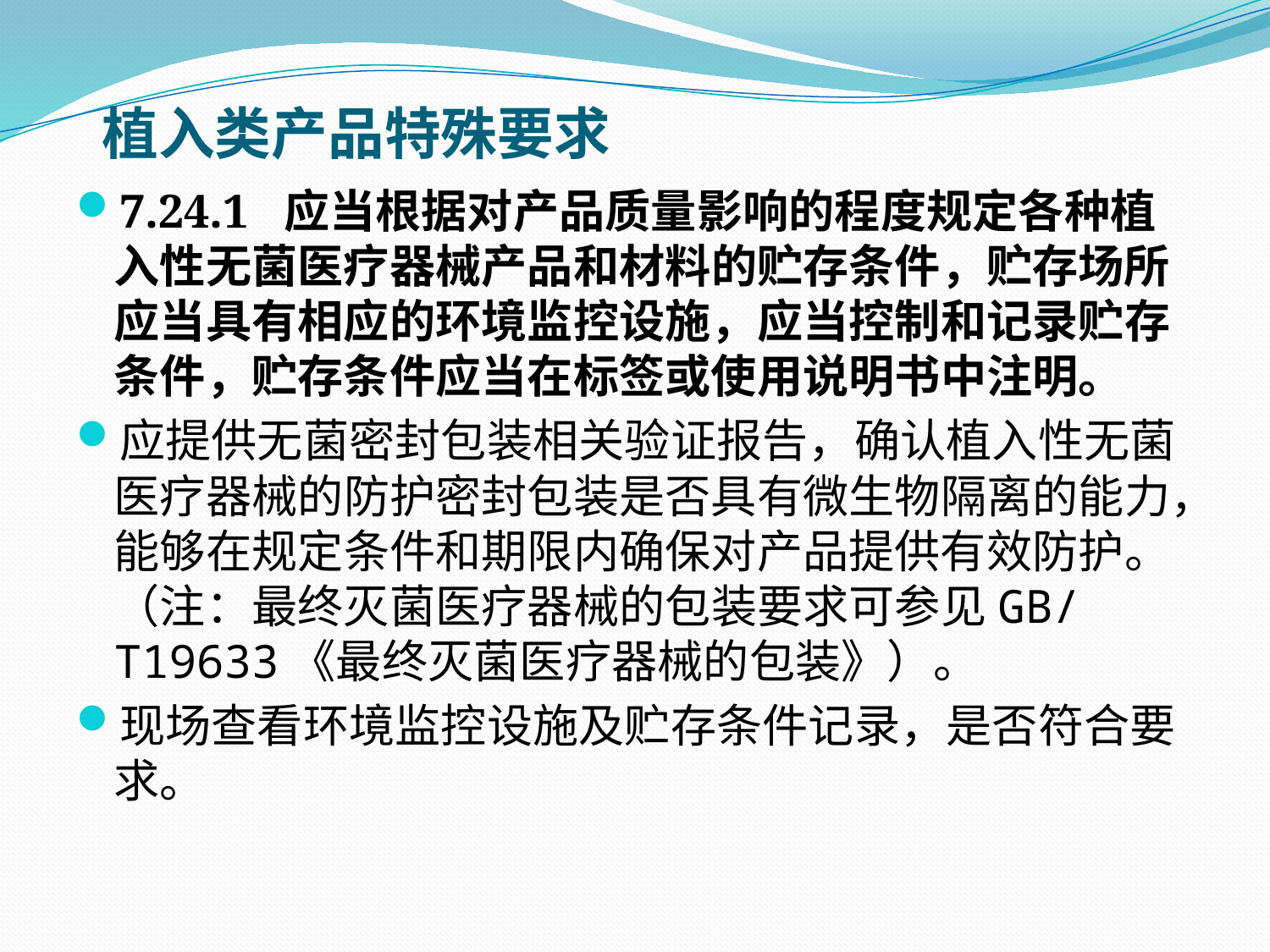

植入类产品特殊要求
7.24.1  应当根据对产品质量影响的程度规定各种植入性无菌医疗器械产品和材料的贮存条件，贮存场所应当具有相应的环境监控设施，应当控制和记录贮存条件，贮存条件应当在标签或使用说明书中注明。
应提供无菌密封包装相关验证报告，确认植入性无菌医疗器械的防护密封包装是否具有微生物隔离的能力，能够在规定条件和期限内确保对产品提供有效防护。（注：最终灭菌医疗器械的包装要求可参见GB/T19633《最终灭菌医疗器械的包装》）。
现场查看环境监控设施及贮存条件记录，是否符合要求。